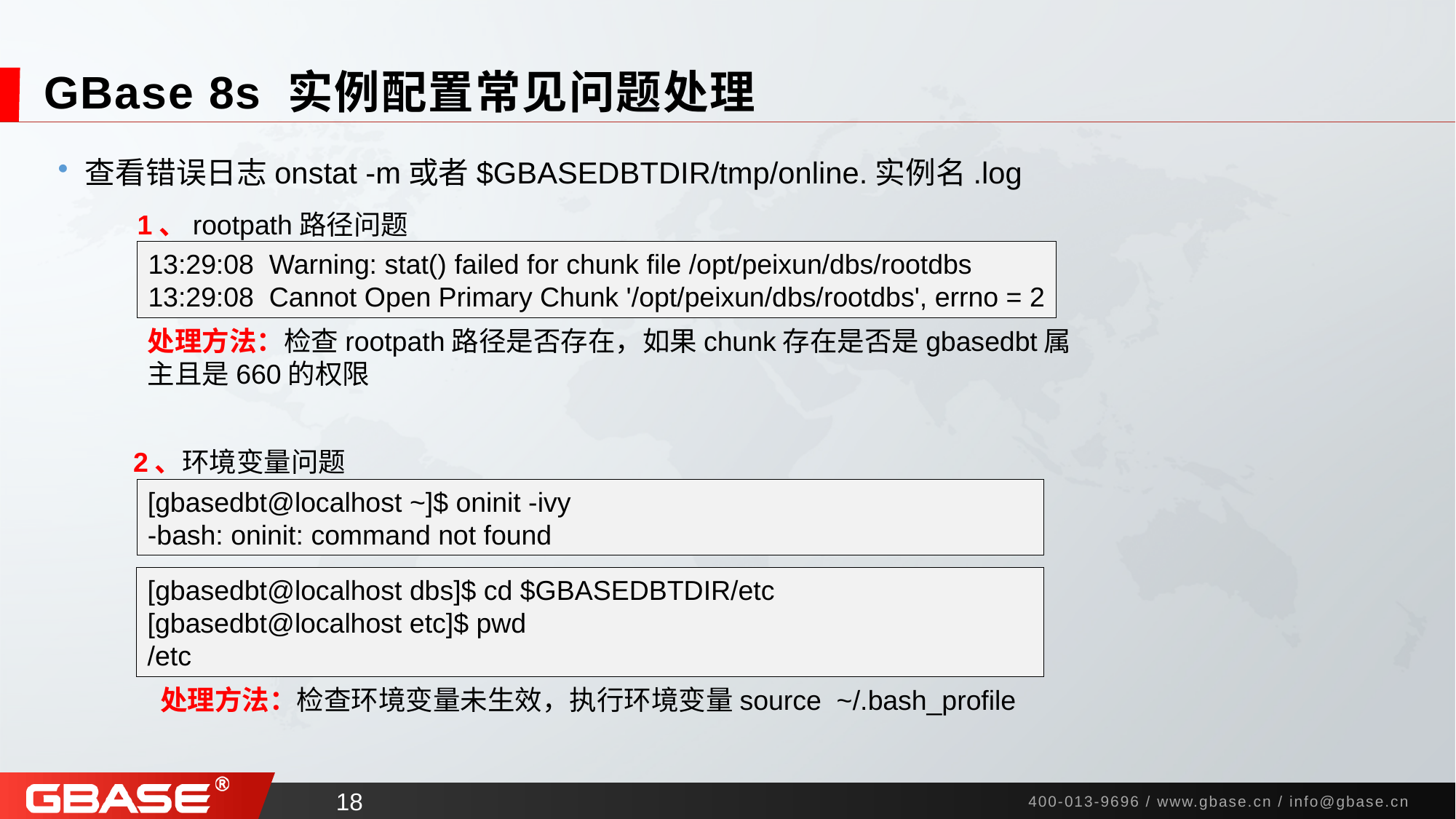

# GBase 8s 实例配置常见问题处理
查看错误日志onstat -m或者$GBASEDBTDIR/tmp/online.实例名.log
1、rootpath路径问题
13:29:08  Warning: stat() failed for chunk file /opt/peixun/dbs/rootdbs
13:29:08  Cannot Open Primary Chunk '/opt/peixun/dbs/rootdbs', errno = 2
处理方法：检查rootpath路径是否存在，如果chunk存在是否是gbasedbt属
主且是660的权限
2、环境变量问题
[gbasedbt@localhost ~]$ oninit -ivy
-bash: oninit: command not found
[gbasedbt@localhost dbs]$ cd $GBASEDBTDIR/etc
[gbasedbt@localhost etc]$ pwd
/etc
处理方法：检查环境变量未生效，执行环境变量source  ~/.bash_profile